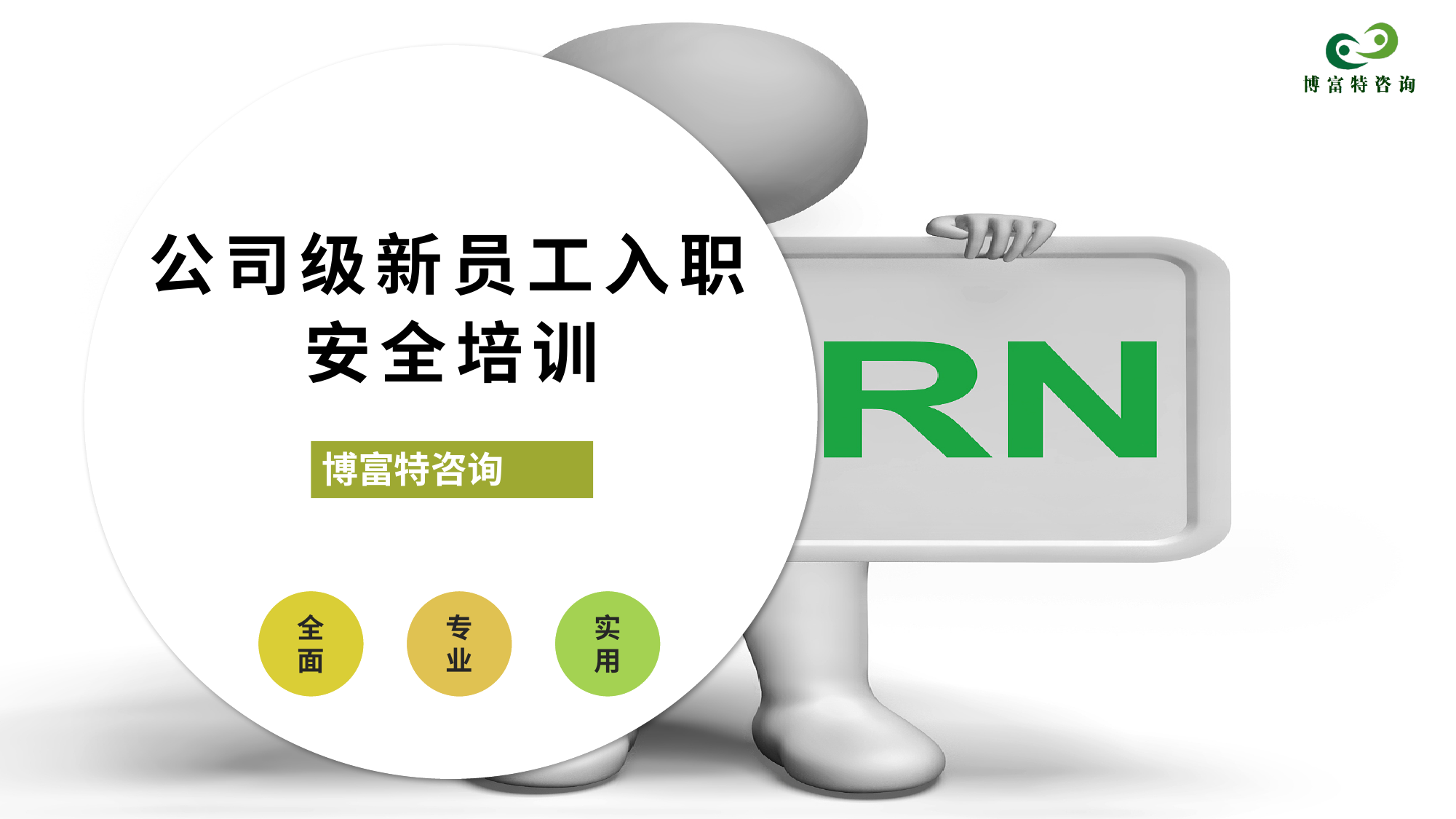

# 公司级新员工入职 安全培训
博富特咨询
全面
实用
专业